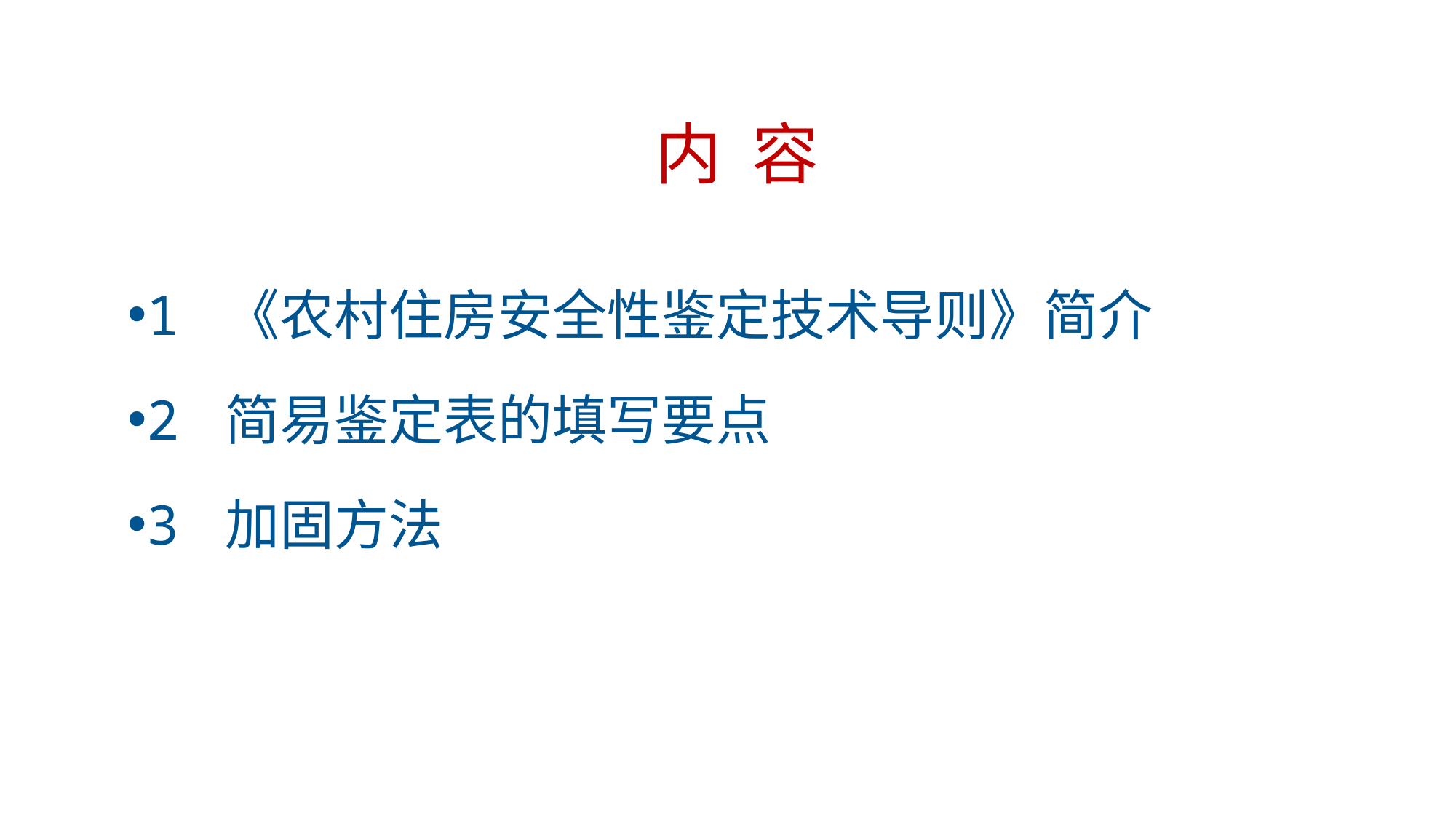

# 内  容
1 《农村住房安全性鉴定技术导则》简介
2 简易鉴定表的填写要点
3 加固方法
2